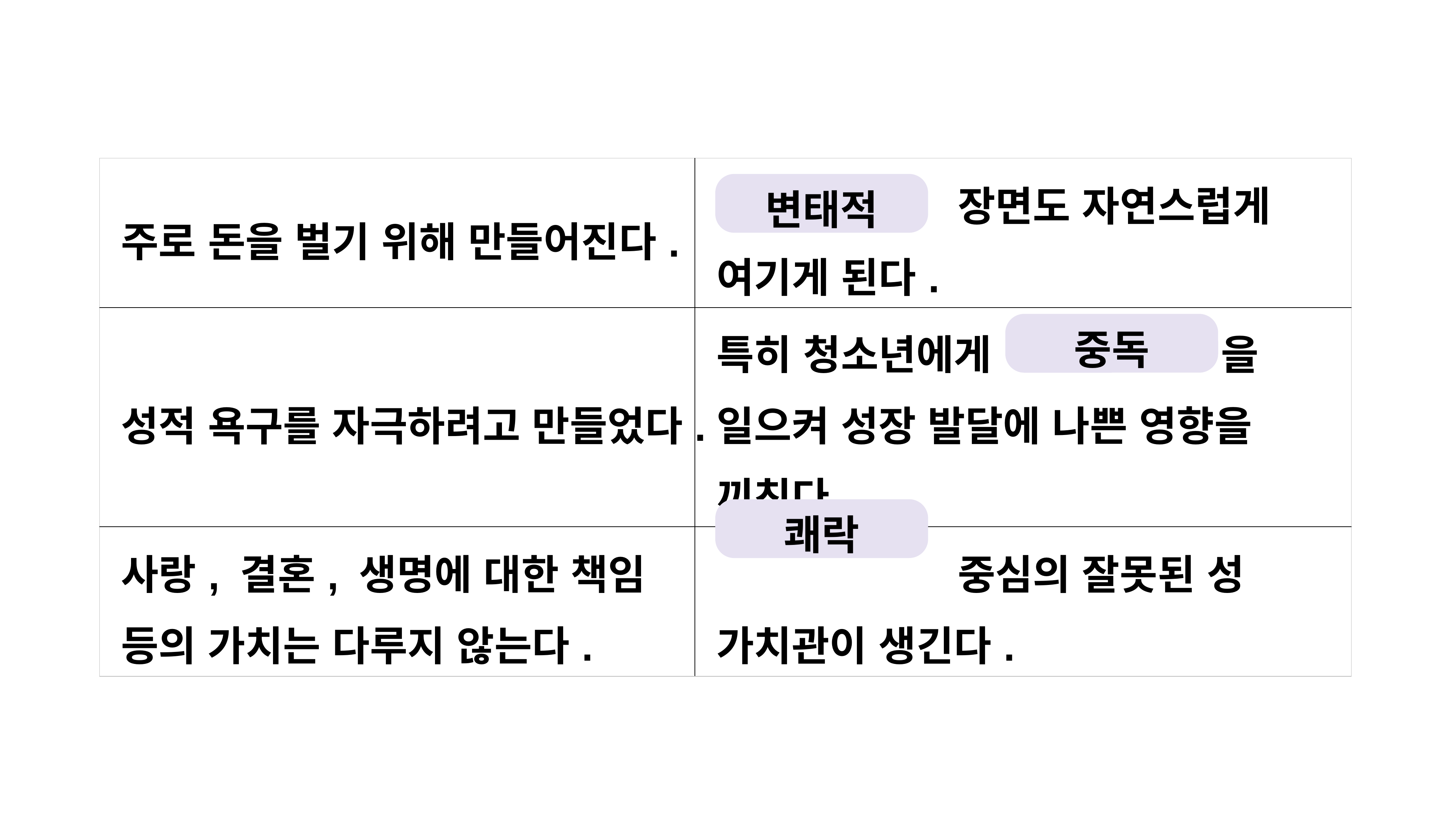

| 주로 돈을 벌기 위해 만들어진다. | 장면도 자연스럽게 여기게 된다. |
| --- | --- |
| 성적 욕구를 자극하려고 만들었다. | 특히 청소년에게 을 일으켜 성장 발달에 나쁜 영향을 끼친다. |
| 사랑, 결혼, 생명에 대한 책임 등의 가치는 다루지 않는다. | 중심의 잘못된 성 가치관이 생긴다. |
변태적

중독

쾌락